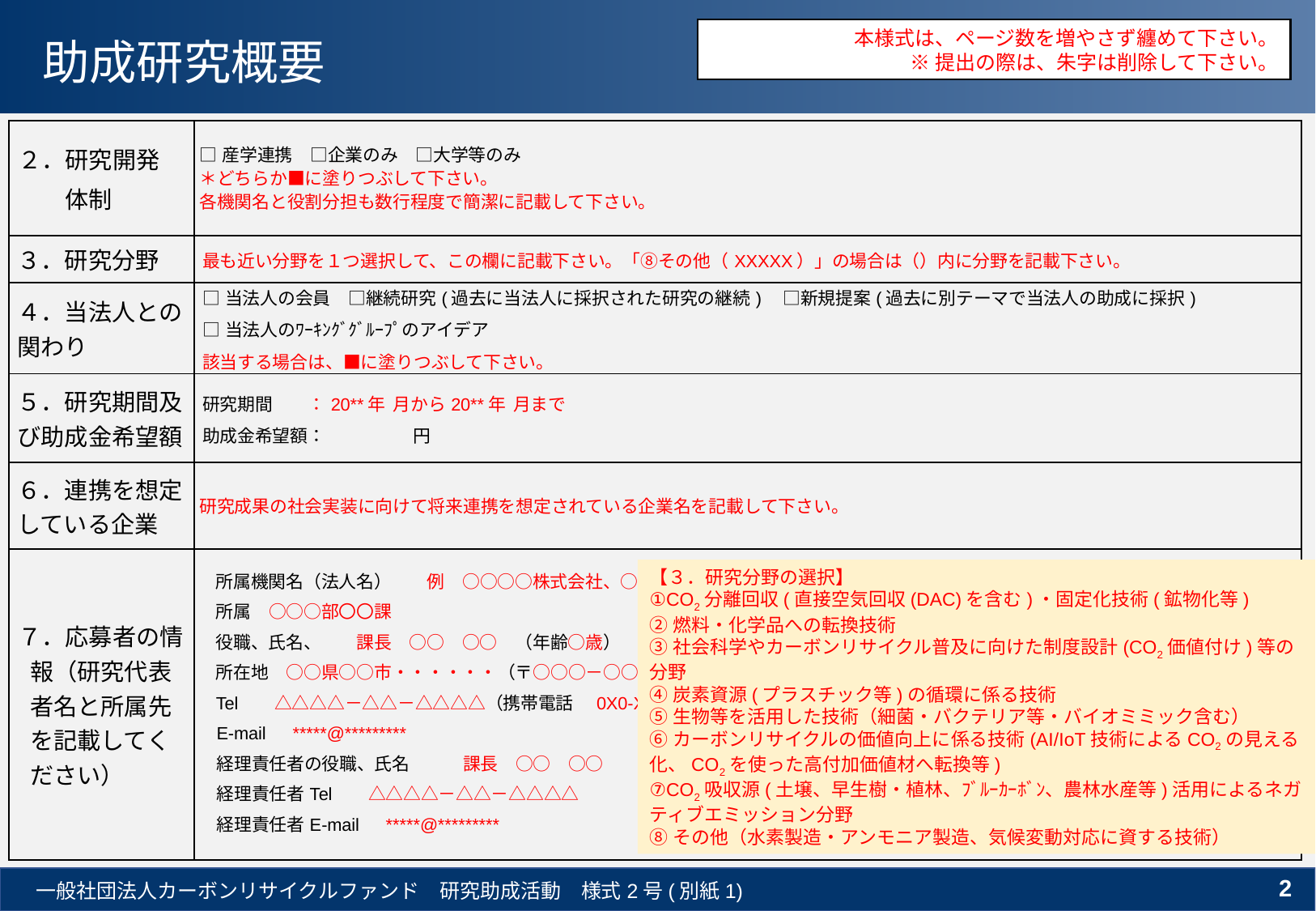

# 助成研究概要
本様式は、ページ数を増やさず纏めて下さい。
※提出の際は、朱字は削除して下さい。
| ２．研究開発 　　体制 | □産学連携　□企業のみ　□大学等のみ　 ＊どちらか■に塗りつぶして下さい。 各機関名と役割分担も数行程度で簡潔に記載して下さい。 |
| --- | --- |
| ３．研究分野 | 最も近い分野を１つ選択して、この欄に記載下さい。「⑧その他（XXXXX）」の場合は（）内に分野を記載下さい。 |
| ４．当法人との関わり | □当法人の会員　□継続研究(過去に当法人に採択された研究の継続)　□新規提案(過去に別テーマで当法人の助成に採択) □当法人のﾜｰｷﾝｸﾞｸﾞﾙｰﾌﾟのアイデア 該当する場合は、■に塗りつぶして下さい。 |
| ５．研究期間及び助成金希望額 | 研究期間　　：20\*\*年 月から20\*\*年 月まで 助成金希望額：　　　　　円 |
| ６．連携を想定している企業 | 研究成果の社会実装に向けて将来連携を想定されている企業名を記載して下さい。 |
| ７．応募者の情報（研究代表者名と所属先を記載してください） | 所属機関名（法人名）　　例　○○○○株式会社、○○○○大学 所属　○○○部〇〇課 役職、氏名、　　課長　○○　○○　（年齢○歳） 所在地　○○県○○市・・・・・・（〒○○○－○○○○） Tel 　△△△△－△△－△△△△（携帯電話　0X0-XXXX-XXXX） E-mail　\*\*\*\*\*@\*\*\*\*\*\*\*\*\* 経理責任者の役職、氏名　　　課長　○○　○○ 経理責任者Tel 　△△△△－△△－△△△△ 経理責任者E-mail　\*\*\*\*\*@\*\*\*\*\*\*\*\*\* |
【３．研究分野の選択】
①CO2分離回収(直接空気回収(DAC)を含む)・固定化技術(鉱物化等)
②燃料・化学品への転換技術
③社会科学やカーボンリサイクル普及に向けた制度設計(CO2価値付け)等の分野
④炭素資源(プラスチック等)の循環に係る技術
⑤生物等を活用した技術（細菌・バクテリア等・バイオミミック含む）
⑥カーボンリサイクルの価値向上に係る技術(AI/IoT技術によるCO2の見える化、CO2を使った高付加価値材へ転換等)
⑦CO2吸収源(土壌、早生樹・植林、ﾌﾞﾙｰｶｰﾎﾞﾝ、農林水産等)活用によるネガティブエミッション分野
⑧その他（水素製造・アンモニア製造、気候変動対応に資する技術）
2